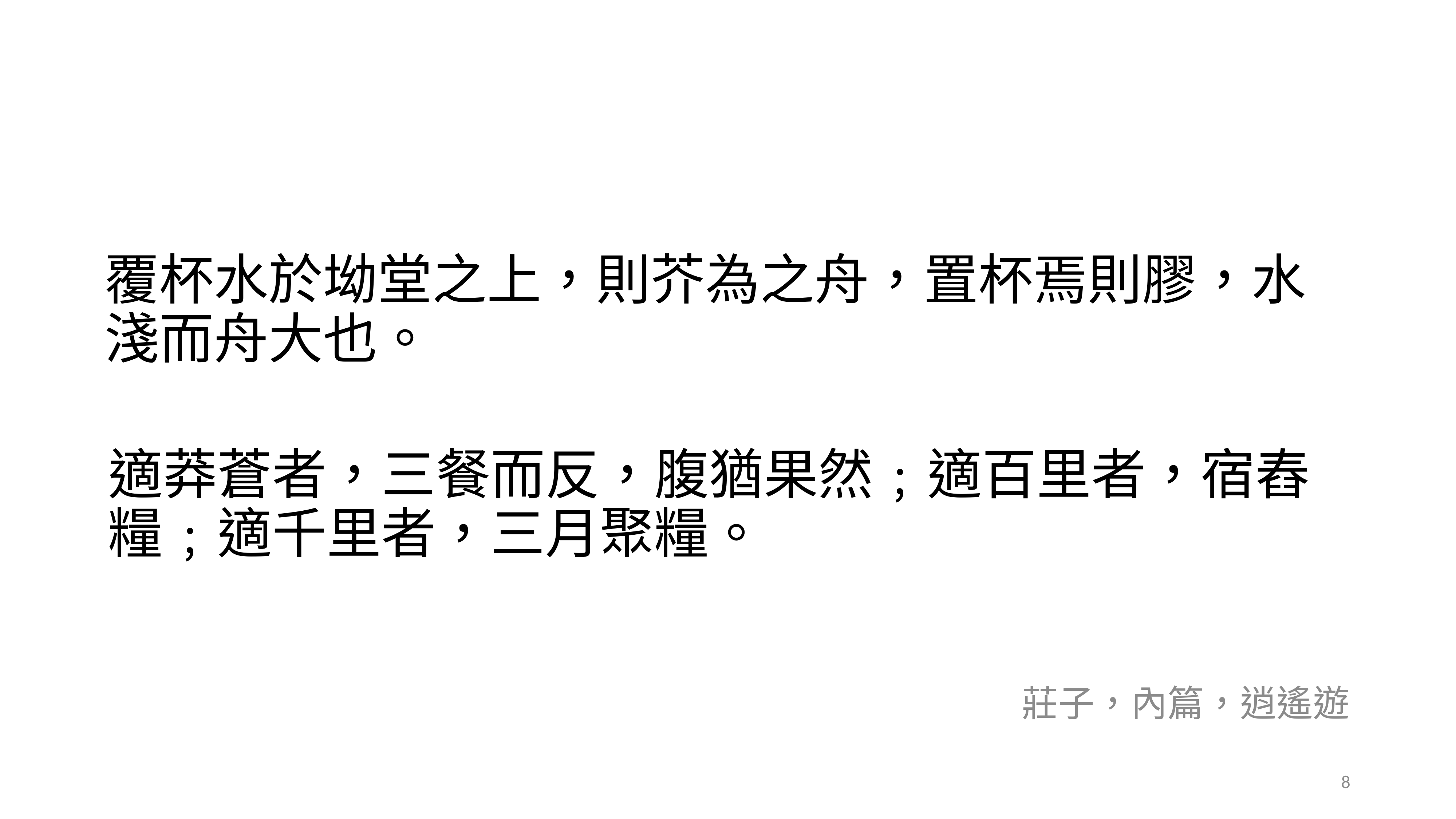

# 覆杯水於坳堂之上，則芥為之舟，置杯焉則膠，水淺而舟大也。
適莽蒼者，三餐而反，腹猶果然﹔適百里者，宿舂糧﹔適千里者，三月聚糧。
莊子，內篇，逍遙遊
8